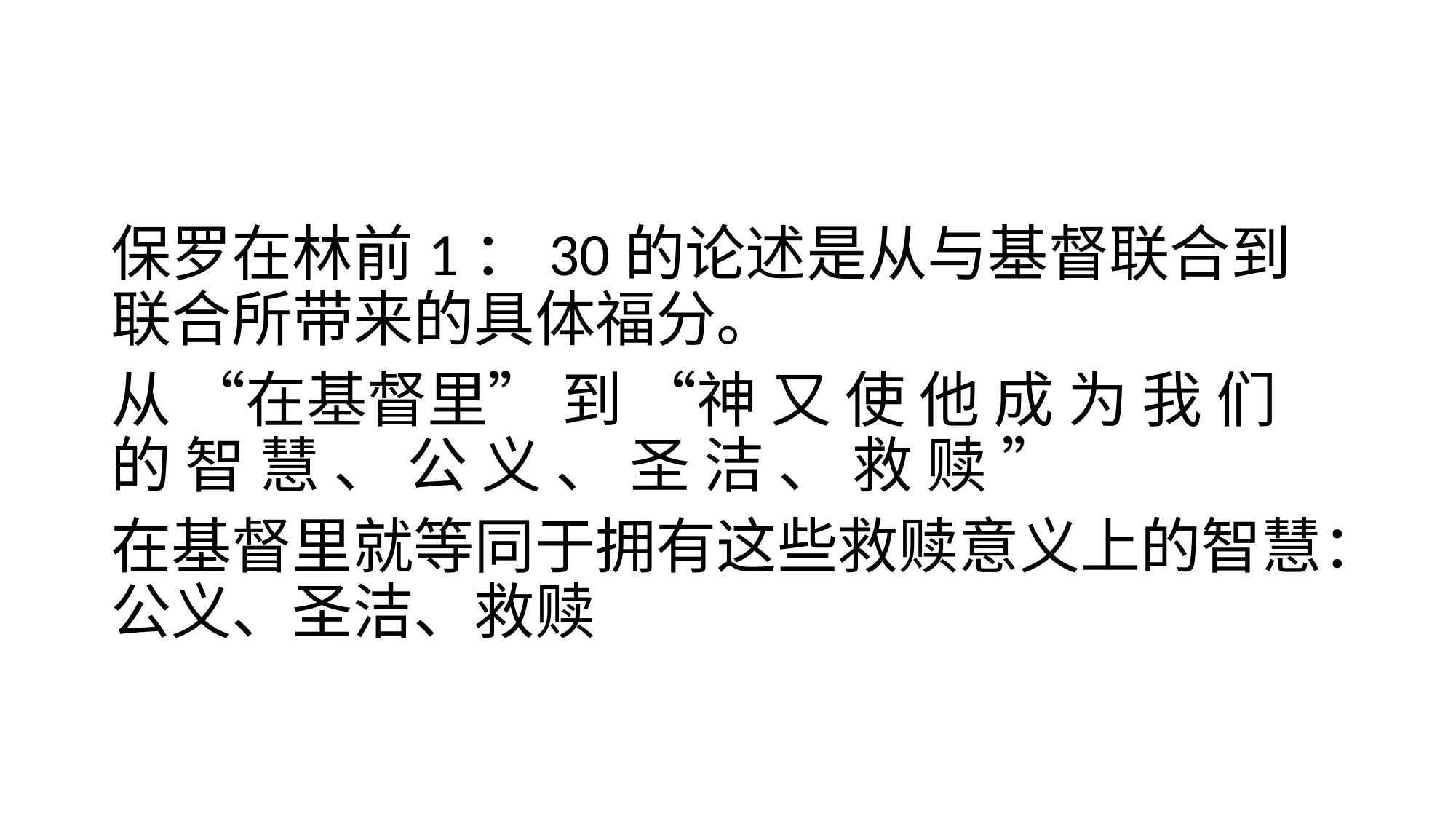

#
保罗在林前1：30的论述是从与基督联合到联合所带来的具体福分。
从 “在基督里” 到 “神 又 使 他 成 为 我 们 的 智 慧 、 公 义 、 圣 洁 、 救 赎 ”
在基督里就等同于拥有这些救赎意义上的智慧：公义、圣洁、救赎